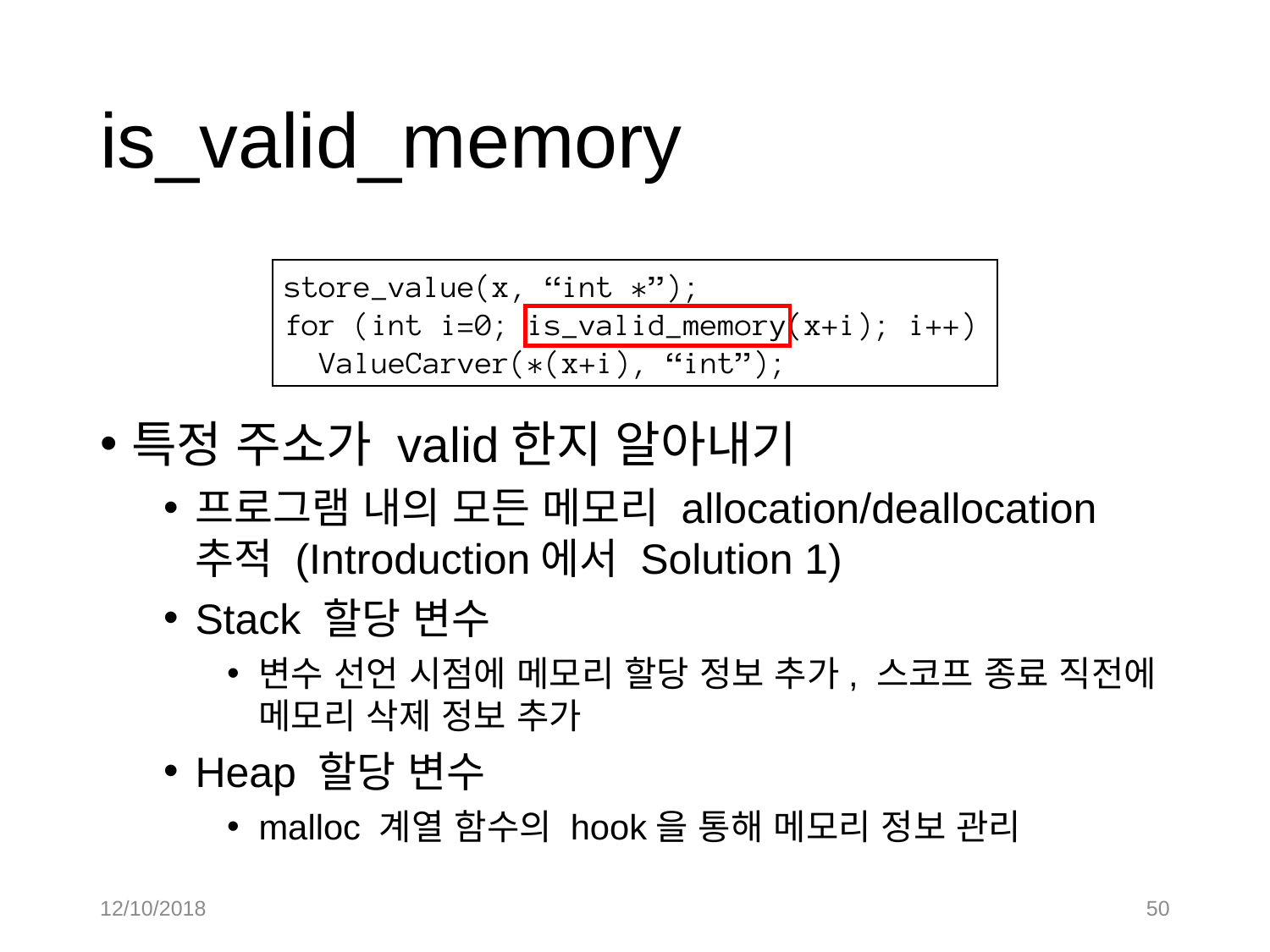

# is_valid_memory

특정 주소가 valid한지 알아내기
프로그램 내의 모든 메모리 allocation/deallocation 추적 (Introduction에서 Solution 1)
Stack 할당 변수
변수 선언 시점에 메모리 할당 정보 추가, 스코프 종료 직전에 메모리 삭제 정보 추가
Heap 할당 변수
malloc 계열 함수의 hook을 통해 메모리 정보 관리
store_value(x, “int *”);
for (int i=0; is_valid_memory(x+i); i++)
  ValueCarver(*(x+i), “int”);

12/10/2018
50